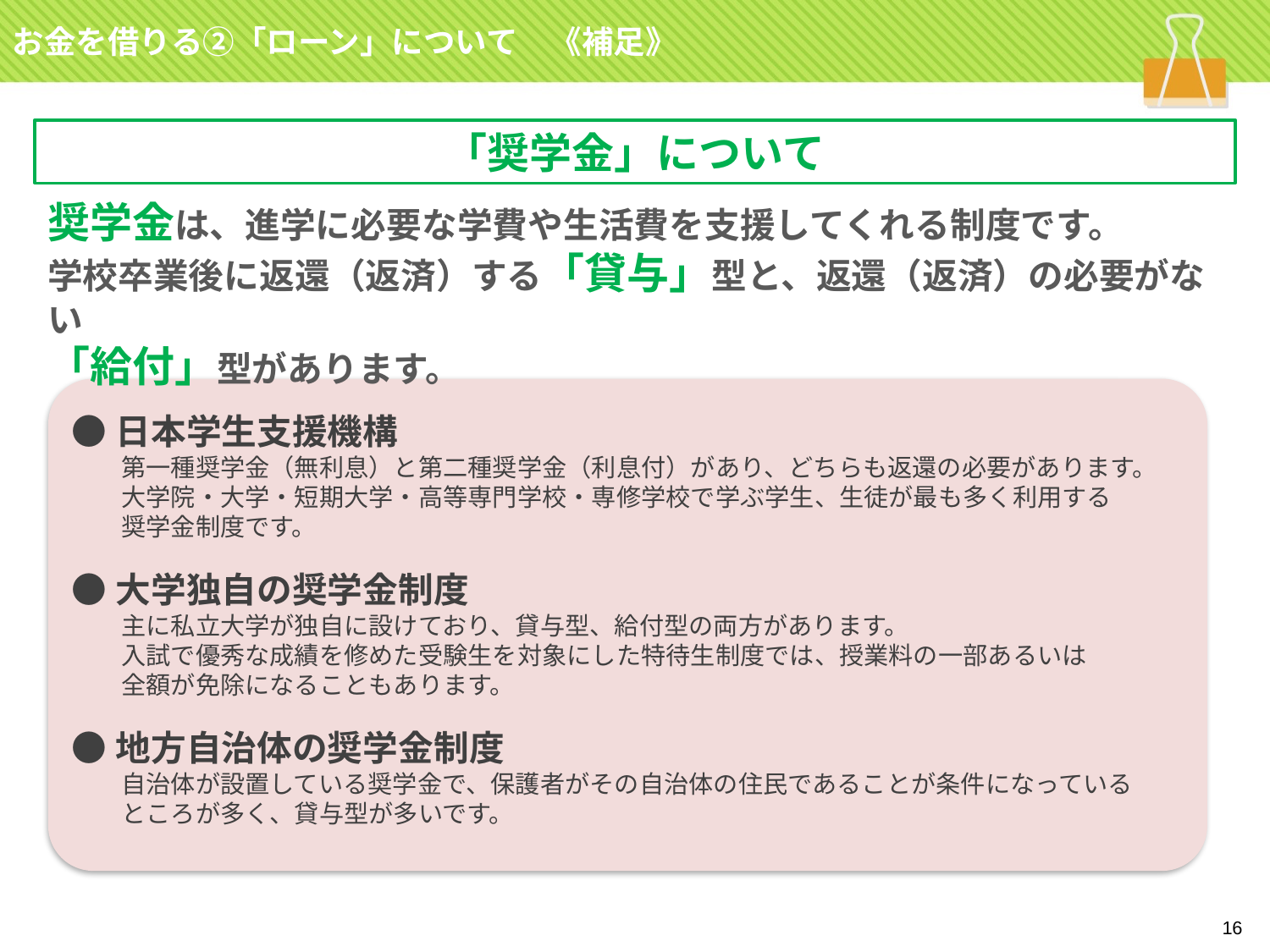

お金を借りる②「ローン」について　《補足》
「奨学金」について
奨学金は、進学に必要な学費や生活費を支援してくれる制度です。
学校卒業後に返還（返済）する「貸与」型と、返還（返済）の必要がない
「給付」型があります。

●日本学生支援機構
　　第一種奨学金（無利息）と第二種奨学金（利息付）があり、どちらも返還の必要があります。
　　大学院・大学・短期大学・高等専門学校・専修学校で学ぶ学生、生徒が最も多く利用する
　　奨学金制度です。
●大学独自の奨学金制度
　　主に私立大学が独自に設けており、貸与型、給付型の両方があります。
　　入試で優秀な成績を修めた受験生を対象にした特待生制度では、授業料の一部あるいは
　　全額が免除になることもあります。
●地方自治体の奨学金制度
　　自治体が設置している奨学金で、保護者がその自治体の住民であることが条件になっている
　　ところが多く、貸与型が多いです。
16